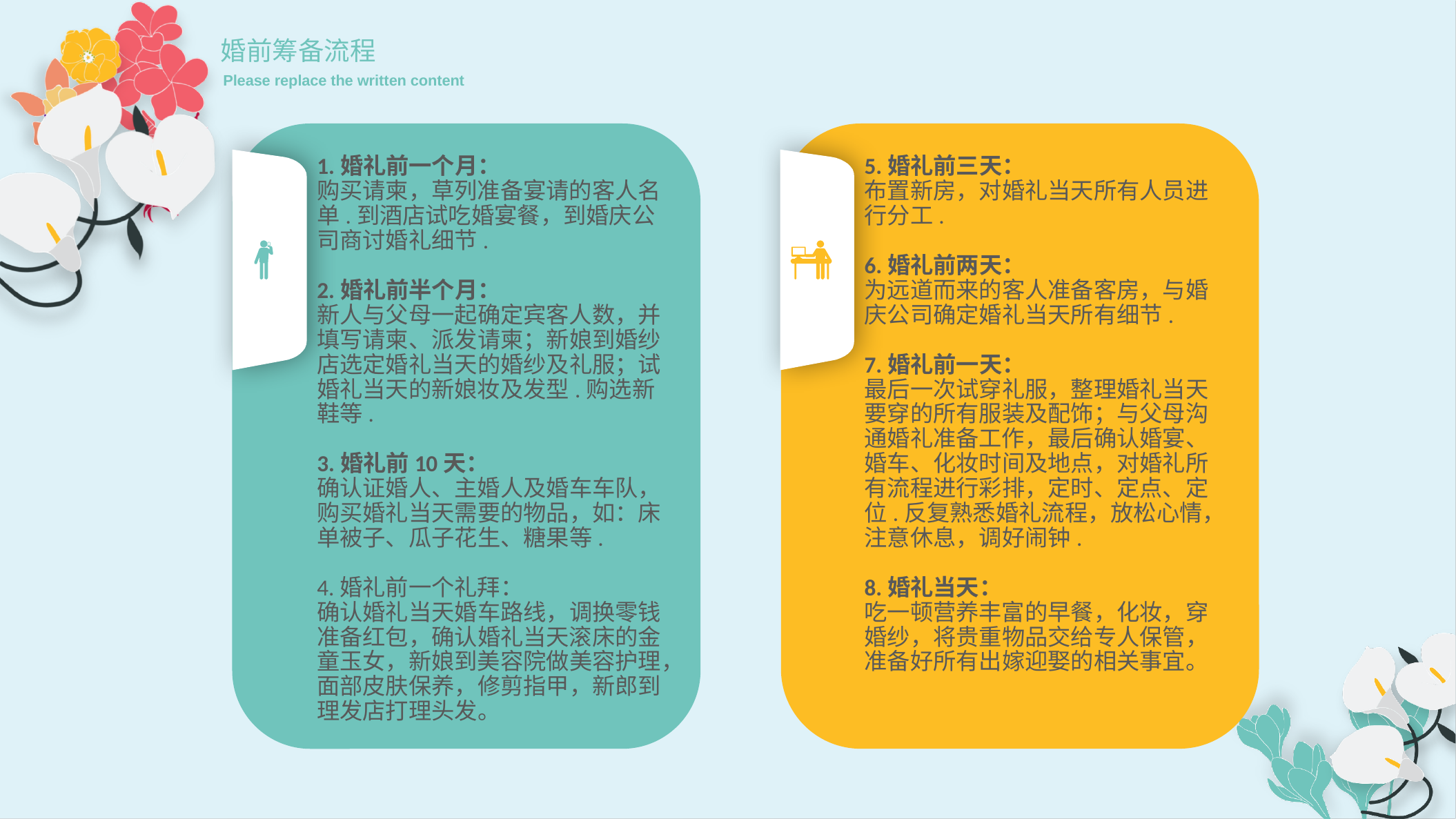

婚前筹备流程
Please replace the written content

1.婚礼前一个月：
购买请柬，草列准备宴请的客人名单.到酒店试吃婚宴餐，到婚庆公司商讨婚礼细节.

2.婚礼前半个月：
新人与父母一起确定宾客人数，并填写请柬、派发请柬；新娘到婚纱店选定婚礼当天的婚纱及礼服；试婚礼当天的新娘妆及发型.购选新鞋等.

3.婚礼前10天：
确认证婚人、主婚人及婚车车队，购买婚礼当天需要的物品，如：床单被子、瓜子花生、糖果等.

4.婚礼前一个礼拜：
确认婚礼当天婚车路线，调换零钱准备红包，确认婚礼当天滚床的金童玉女，新娘到美容院做美容护理，面部皮肤保养，修剪指甲，新郎到理发店打理头发。
5.婚礼前三天：
布置新房，对婚礼当天所有人员进行分工.

6.婚礼前两天：
为远道而来的客人准备客房，与婚庆公司确定婚礼当天所有细节.

7.婚礼前一天：
最后一次试穿礼服，整理婚礼当天要穿的所有服装及配饰；与父母沟通婚礼准备工作，最后确认婚宴、婚车、化妆时间及地点，对婚礼所有流程进行彩排，定时、定点、定位.反复熟悉婚礼流程，放松心情，注意休息，调好闹钟.

8.婚礼当天：
吃一顿营养丰富的早餐，化妆，穿婚纱，将贵重物品交给专人保管，准备好所有出嫁迎娶的相关事宜。